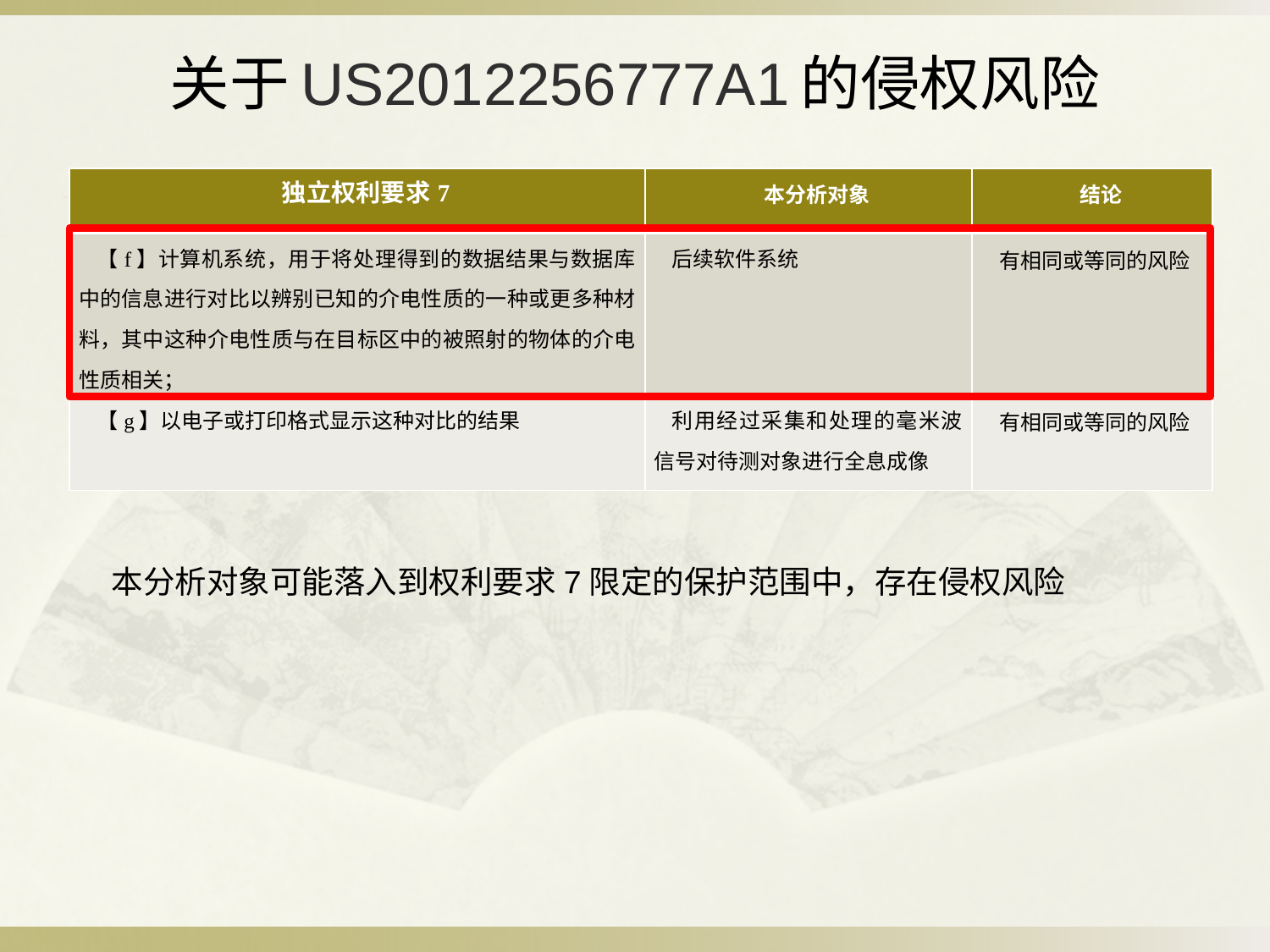

# 关于US2012256777A1的侵权风险
| 独立权利要求7 | 本分析对象 | 结论 |
| --- | --- | --- |
| 【f】计算机系统，用于将处理得到的数据结果与数据库中的信息进行对比以辨别已知的介电性质的一种或更多种材料，其中这种介电性质与在目标区中的被照射的物体的介电性质相关； | 后续软件系统 | 有相同或等同的风险 |
| 【g】以电子或打印格式显示这种对比的结果 | 利用经过采集和处理的毫米波信号对待测对象进行全息成像 | 有相同或等同的风险 |

本分析对象可能落入到权利要求7限定的保护范围中，存在侵权风险